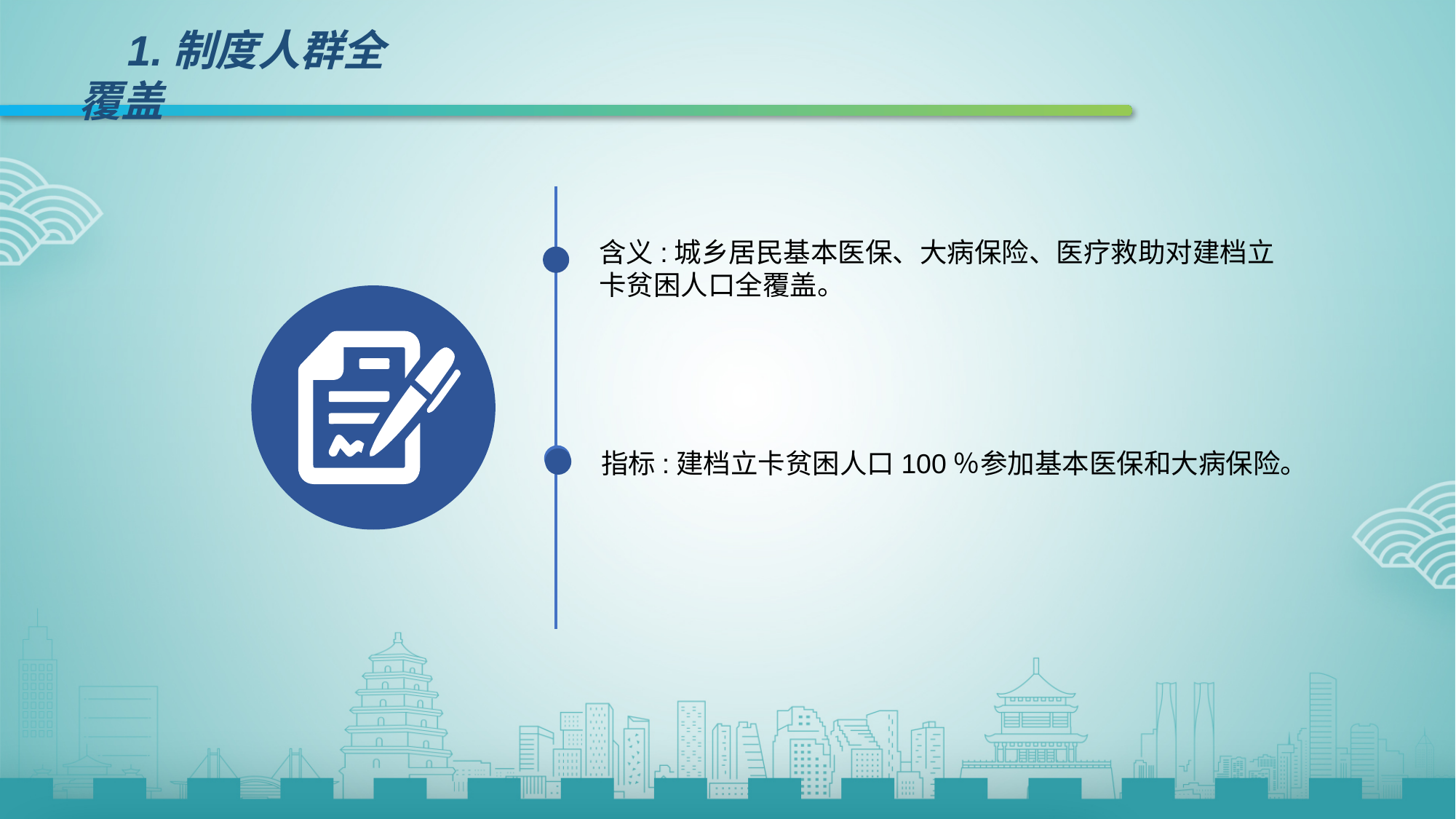

1.制度人群全覆盖

含义:城乡居民基本医保、大病保险、医疗救助对建档立卡贫困人口全覆盖。

指标:建档立卡贫困人口100％参加基本医保和大病保险。